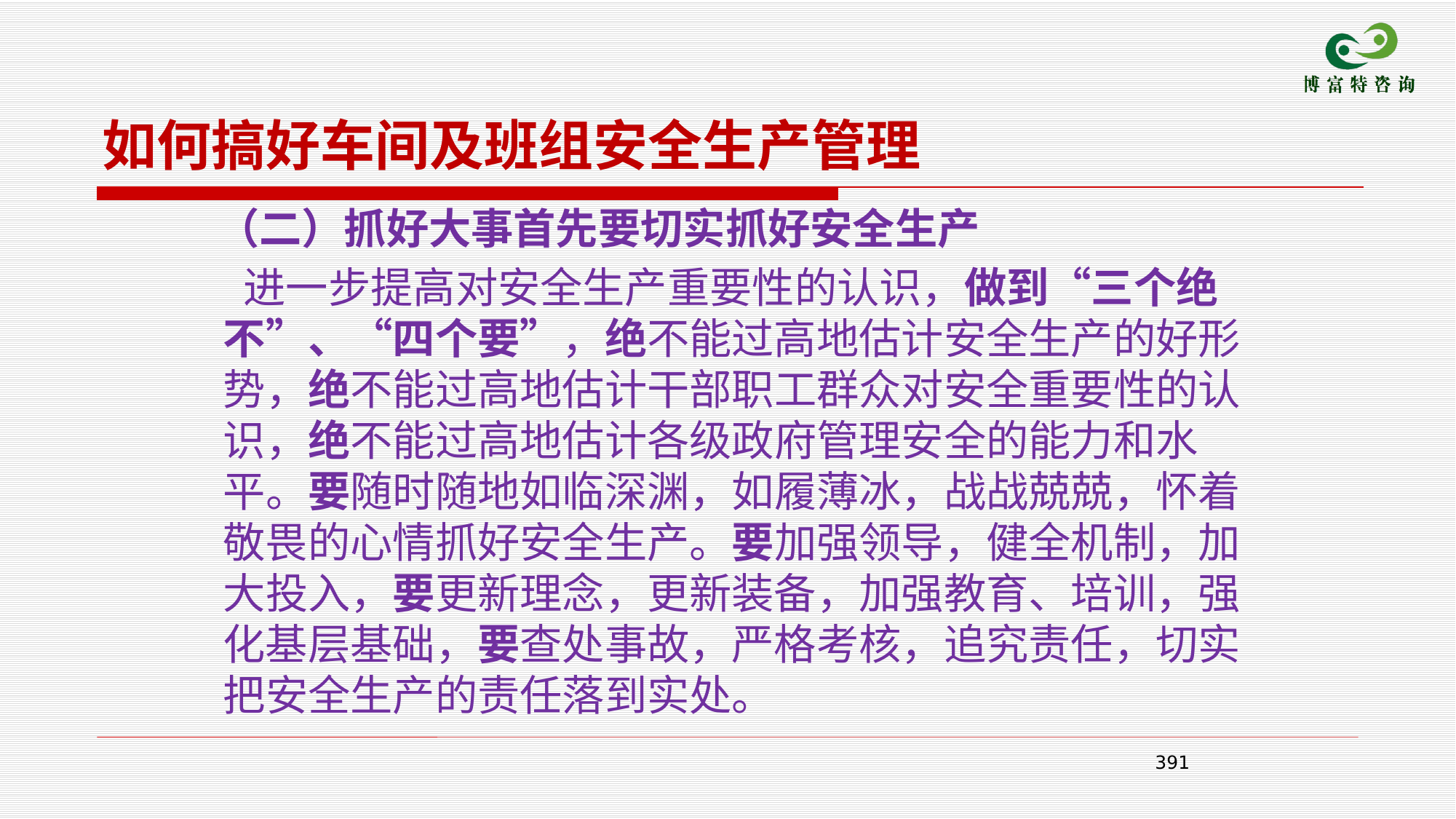

如何搞好车间及班组安全生产管理
     （二）抓好大事首先要切实抓好安全生产
       进一步提高对安全生产重要性的认识，做到“三个绝不”、“四个要”，绝不能过高地估计安全生产的好形势，绝不能过高地估计干部职工群众对安全重要性的认识，绝不能过高地估计各级政府管理安全的能力和水平。要随时随地如临深渊，如履薄冰，战战兢兢，怀着敬畏的心情抓好安全生产。要加强领导，健全机制，加大投入，要更新理念，更新装备，加强教育、培训，强化基层基础，要查处事故，严格考核，追究责任，切实把安全生产的责任落到实处。

391